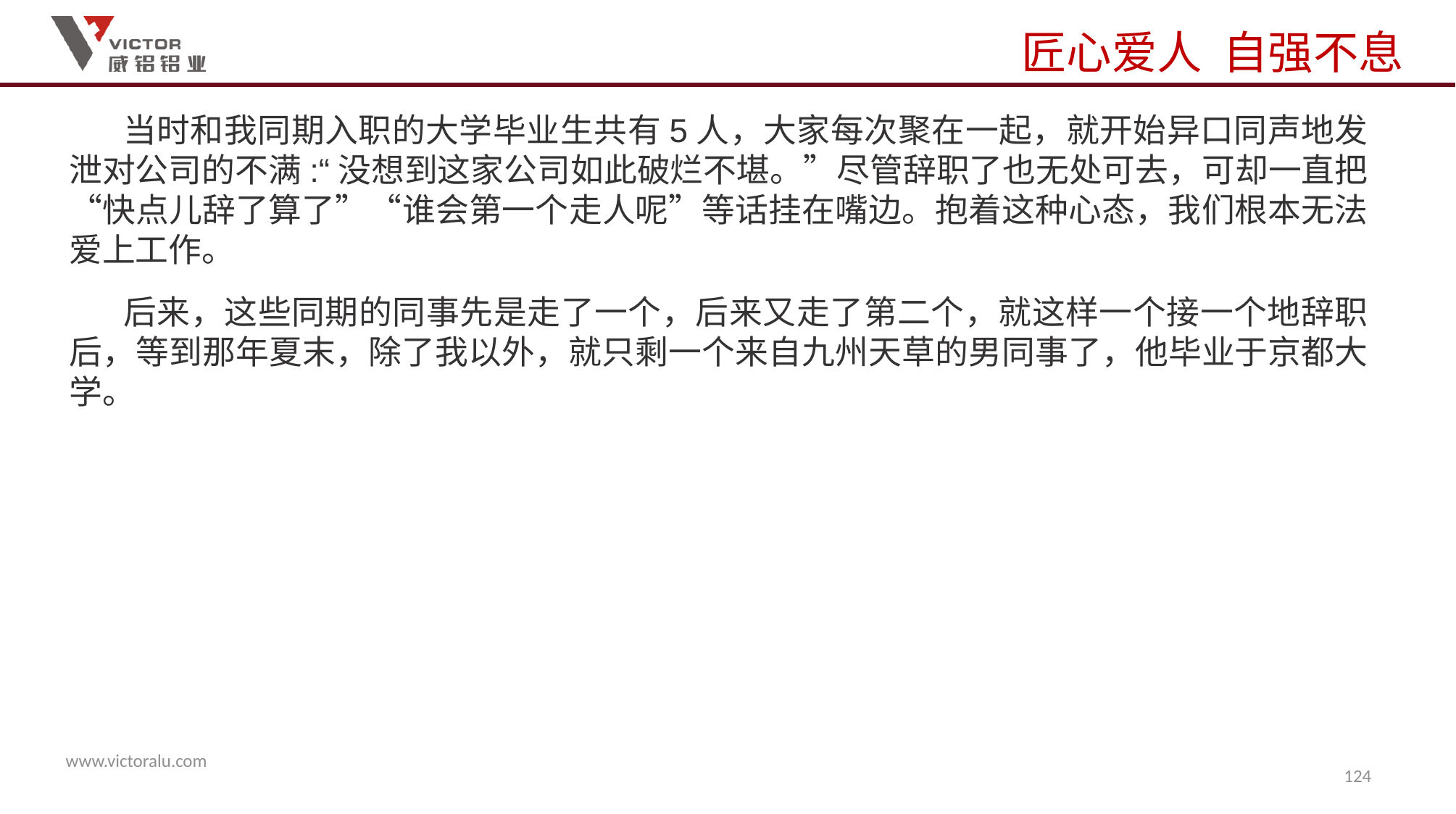

当时和我同期入职的大学毕业生共有5人，大家每次聚在一起，就开始异口同声地发泄对公司的不满:“没想到这家公司如此破烂不堪。”尽管辞职了也无处可去，可却一直把“快点儿辞了算了”“谁会第一个走人呢”等话挂在嘴边。抱着这种心态，我们根本无法爱上工作。
后来，这些同期的同事先是走了一个，后来又走了第二个，就这样一个接一个地辞职后，等到那年夏末，除了我以外，就只剩一个来自九州天草的男同事了，他毕业于京都大学。

124